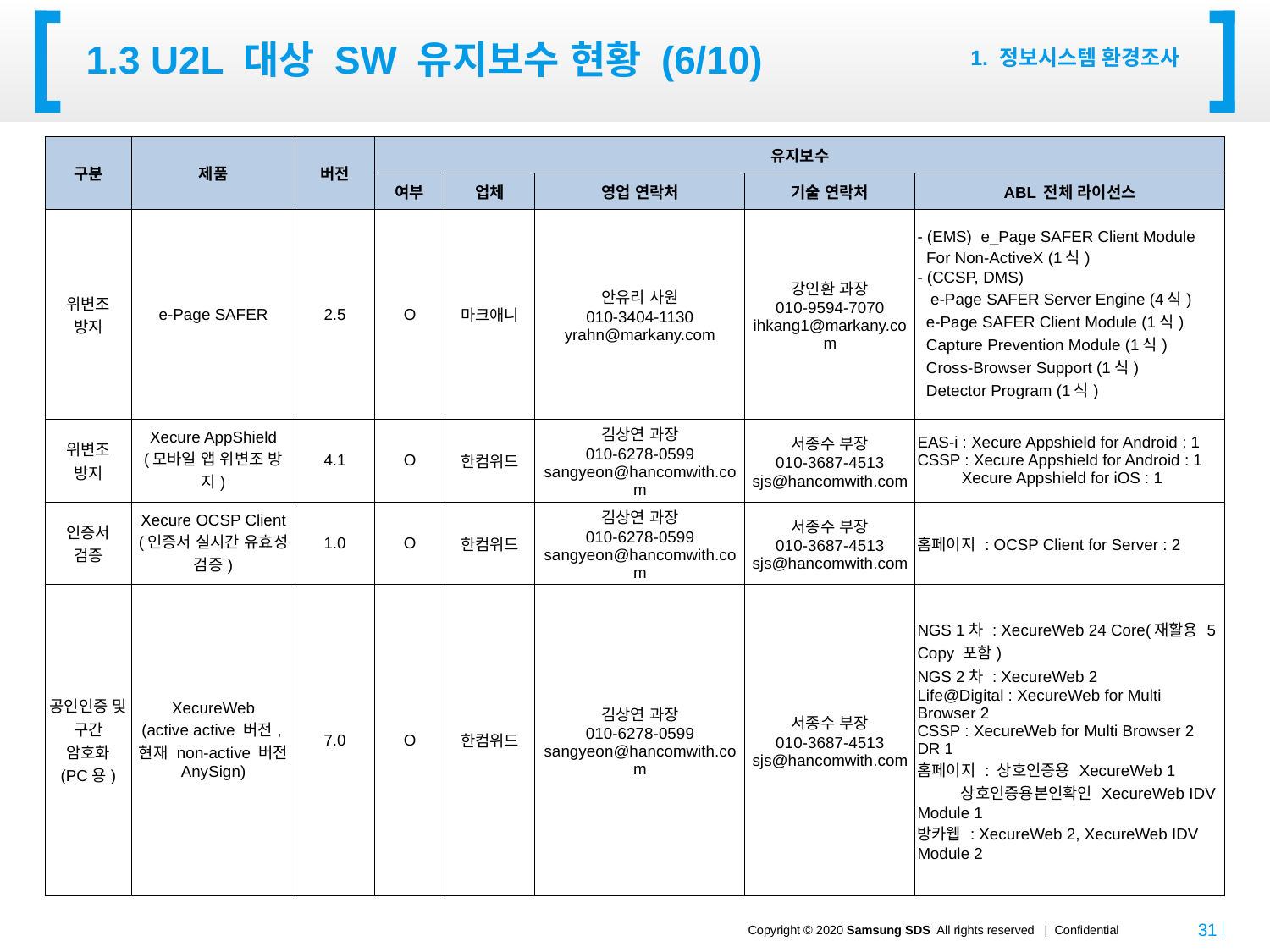

# 1.3 U2L 대상 SW 유지보수 현황 (6/10)
1. 정보시스템 환경조사
| 구분 | 제품 | 버전 | 유지보수 |  |  |  |  |
| --- | --- | --- | --- | --- | --- | --- | --- |
|  |  |  | 여부 | 업체 | 영업 연락처 | 기술 연락처 | ABL 전체 라이선스 |
| 위변조 방지 | e-Page SAFER | 2.5 | O | 마크애니 | 안유리 사원 010-3404-1130 yrahn@markany.com | 강인환 과장 010-9594-7070 ihkang1@markany.com | - (EMS) e\_Page SAFER Client Module For Non-ActiveX (1식) - (CCSP, DMS) e-Page SAFER Server Engine (4식)   e-Page SAFER Client Module (1식)   Capture Prevention Module (1식)   Cross-Browser Support (1식)   Detector Program (1식) |
| 위변조 방지 | Xecure AppShield (모바일 앱 위변조 방지) | 4.1 | O | 한컴위드 | 김상연 과장 010-6278-0599 sangyeon@hancomwith.com | 서종수 부장 010-3687-4513 sjs@hancomwith.com | EAS-i : Xecure Appshield for Android : 1 CSSP : Xecure Appshield for Android : 1 Xecure Appshield for iOS : 1 |
| 인증서 검증 | Xecure OCSP Client (인증서 실시간 유효성 검증) | 1.0 | O | 한컴위드 | 김상연 과장 010-6278-0599 sangyeon@hancomwith.com | 서종수 부장 010-3687-4513 sjs@hancomwith.com | 홈페이지 : OCSP Client for Server : 2 |
| 공인인증 및 구간 암호화 (PC용) | XecureWeb (active active 버전,현재 non-active 버전 AnySign) | 7.0 | O | 한컴위드 | 김상연 과장 010-6278-0599 sangyeon@hancomwith.com | 서종수 부장 010-3687-4513 sjs@hancomwith.com | NGS 1차 : XecureWeb 24 Core(재활용 5 Copy 포함) NGS 2차 : XecureWeb 2 Life@Digital : XecureWeb for Multi Browser 2 CSSP : XecureWeb for Multi Browser 2 DR 1 홈페이지 : 상호인증용 XecureWeb 1 상호인증용본인확인 XecureWeb IDV Module 1 방카웹 : XecureWeb 2, XecureWeb IDV Module 2 |